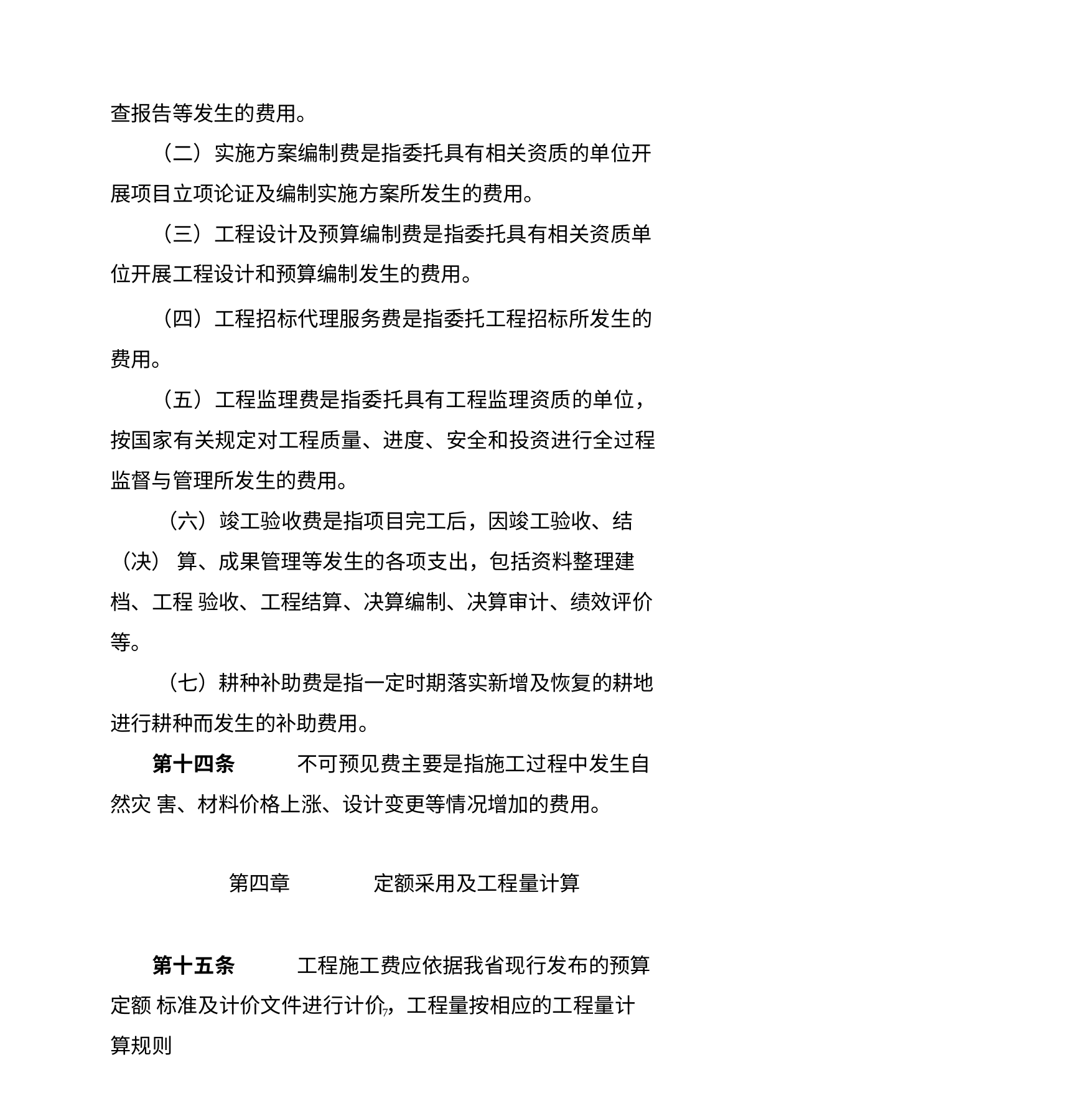

查报告等发生的费用。
（二）实施方案编制费是指委托具有相关资质的单位开 展项目立项论证及编制实施方案所发生的费用。
（三）工程设计及预算编制费是指委托具有相关资质单 位开展工程设计和预算编制发生的费用。
（四）工程招标代理服务费是指委托工程招标所发生的 费用。
（五）工程监理费是指委托具有工程监理资质的单位， 按国家有关规定对工程质量、进度、安全和投资进行全过程 监督与管理所发生的费用。
（六）竣工验收费是指项目完工后，因竣工验收、结（决） 算、成果管理等发生的各项支出，包括资料整理建档、工程 验收、工程结算、决算编制、决算审计、绩效评价等。
（七）耕种补助费是指一定时期落实新增及恢复的耕地 进行耕种而发生的补助费用。
第十四条	不可预见费主要是指施工过程中发生自然灾 害、材料价格上涨、设计变更等情况增加的费用。

第四章	定额采用及工程量计算

第十五条	工程施工费应依据我省现行发布的预算定额 标准及计价文件进行计价，工程量按相应的工程量计算规则
7